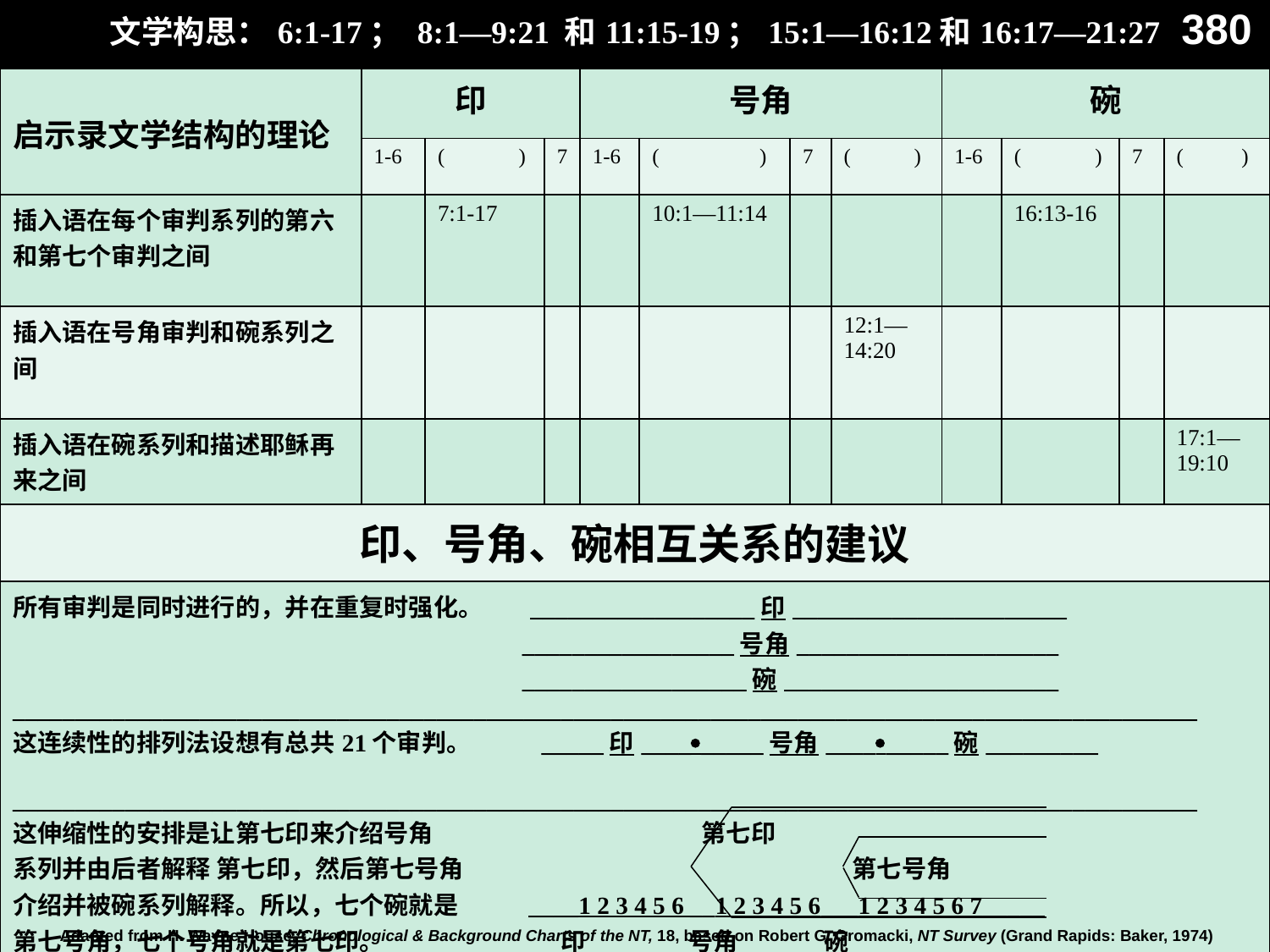

380
| 文学构思：6:1-17； 8:1—9:21 和11:15-19；15:1—16:12和16:17—21:27 |  |  |  |  |  |  |  |  |  |  |  |
| --- | --- | --- | --- | --- | --- | --- | --- | --- | --- | --- | --- |
| 启示录文学结构的理论 | 印 |  |  | 号角 |  |  |  | 碗 |  |  |  |
|  | 1-6 | ( ) | 7 | 1-6 | ( ) | 7 | ( ) | 1-6 | ( ) | 7 | ( ) |
| 插入语在每个审判系列的第六和第七个审判之间 |  | 7:1-17 |  |  | 10:1—11:14 |  |  |  | 16:13-16 |  |  |
| 插入语在号角审判和碗系列之间 |  |  |  |  |  |  | 12:1—14:20 |  |  |  |  |
| 插入语在碗系列和描述耶稣再来之间 |  |  |  |  |  |  |  |  |  |  | 17:1—19:10 |
| 印、号角、碗相互关系的建议 |  |  |  |  |  |  |  |  |  |  |  |
| 所有审判是同时进行的，并在重复时强化。 \_\_\_\_\_\_\_\_\_\_\_\_\_\_\_\_\_\_印\_\_\_\_\_\_\_\_\_\_\_\_\_\_\_\_\_\_\_\_\_\_ \_\_\_\_\_\_\_\_\_\_\_\_\_\_\_\_\_号角\_\_\_\_\_\_\_\_\_\_\_\_\_\_\_\_\_\_\_\_\_ \_\_\_\_\_\_\_\_\_\_\_\_\_\_\_\_\_\_碗\_\_\_\_\_\_\_\_\_\_\_\_\_\_\_\_\_\_\_\_\_\_ \_\_\_\_\_\_\_\_\_\_\_\_\_\_\_\_\_\_\_\_\_\_\_\_\_\_\_\_\_\_\_\_\_\_\_\_\_\_\_\_\_\_\_\_\_\_\_\_\_\_\_\_\_\_\_\_\_\_\_\_\_\_\_\_\_\_\_\_\_\_\_\_\_\_\_\_\_\_\_\_\_\_\_\_\_\_\_\_\_\_\_\_\_\_\_ 这连续性的排列法设想有总共21个审判。 \_\_\_\_\_印\_\_\_\_•\_\_\_\_\_号角\_\_\_\_•\_\_\_\_\_碗\_\_\_\_\_\_\_\_\_ \_\_\_\_\_\_\_\_\_\_\_\_\_\_\_\_\_\_\_\_\_\_\_\_\_\_\_\_\_\_\_\_\_\_\_\_\_\_\_\_\_\_\_\_\_\_\_\_\_\_\_\_\_\_\_\_\_\_\_\_\_\_\_\_\_\_\_\_\_\_\_\_\_\_\_\_\_\_\_\_\_\_\_\_\_\_\_\_\_\_\_\_\_\_\_ 这伸缩性的安排是让第七印来介绍号角 第七印 系列并由后者解释 第七印，然后第七号角 第七号角 介绍并被碗系列解释。所以，七个碗就是 \_\_\_\_1 2 3 4 5 6 \_\_1 2 3 4 5 6\_\_\_1 2 3 4 5 6 7\_\_\_\_\_ 第七号角，七个号角就是第七印。 印 号角 碗 |  |  |  |  |  |  |  |  |  |  |  |
Adapted from H. Wayne House, Chronological & Background Charts of the NT, 18, based on Robert G. Gromacki, NT Survey (Grand Rapids: Baker, 1974)